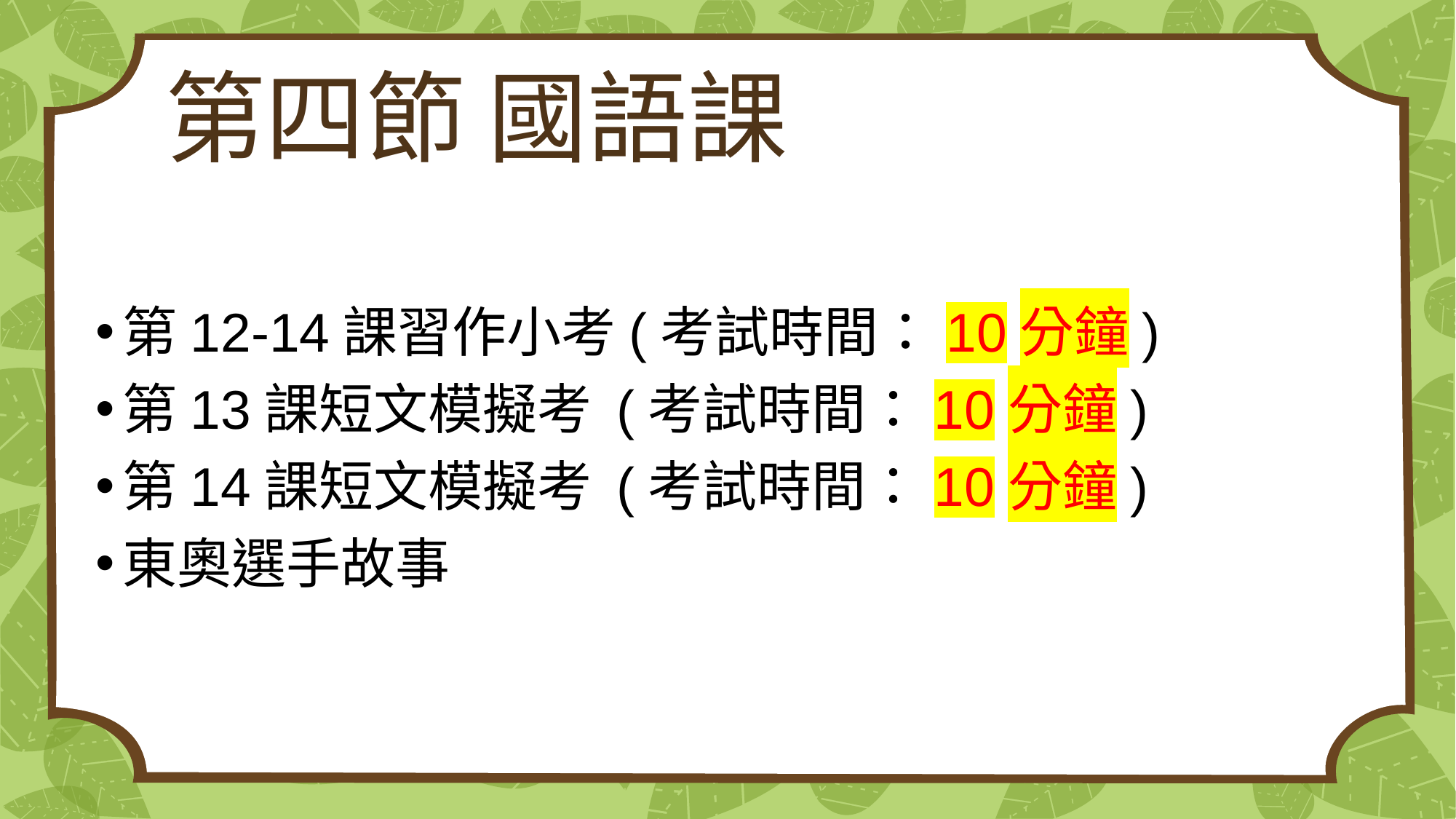

# 第四節 國語課
第12-14課習作小考(考試時間：10分鐘)
第13課短文模擬考 (考試時間：10分鐘)
第14課短文模擬考 (考試時間：10分鐘)
東奧選手故事